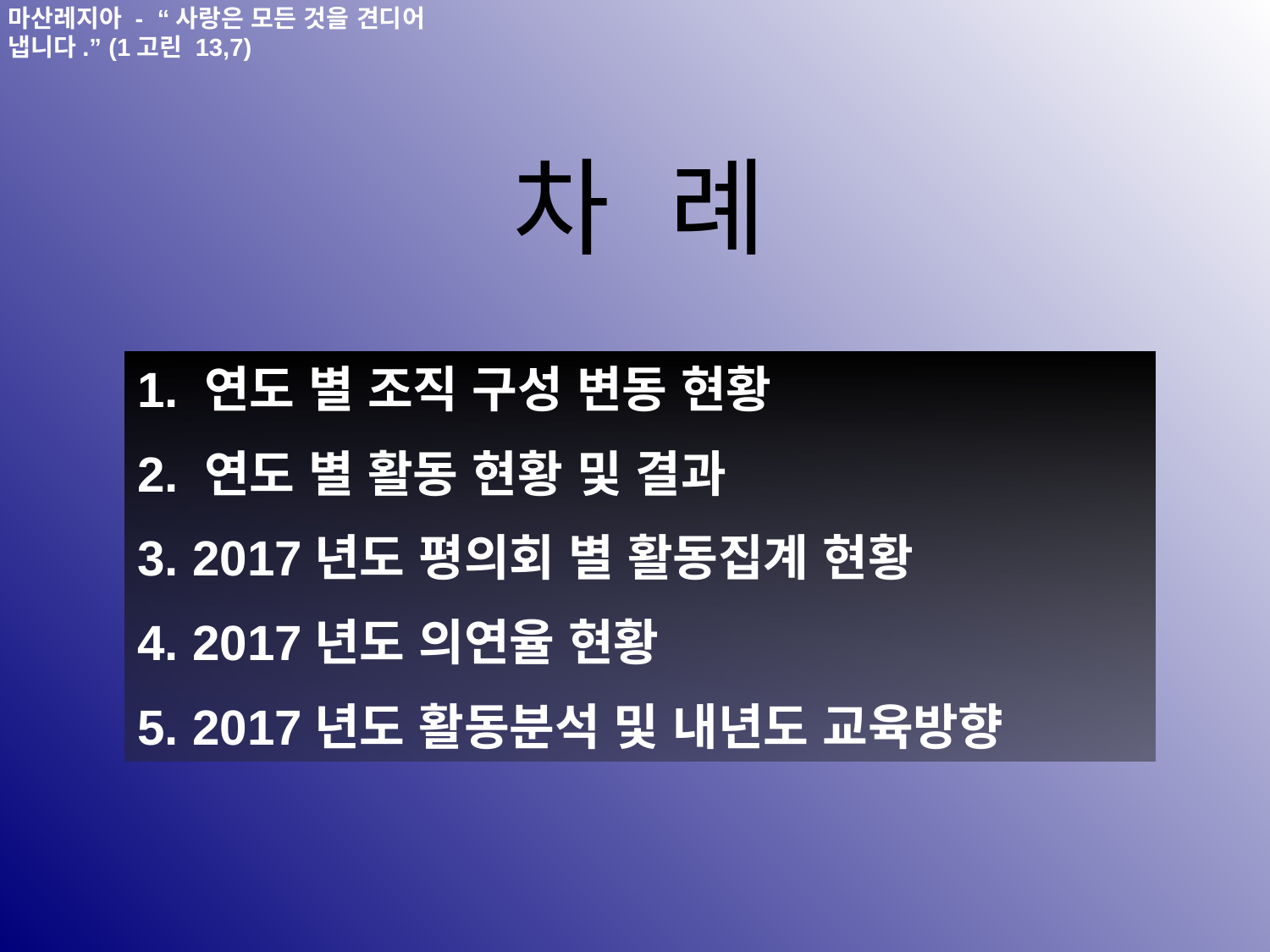

마산레지아 -  “사랑은 모든 것을 견디어 냅니다.” (1고린 13,7)
차  례
1. 연도 별 조직 구성 변동 현황

2. 연도 별 활동 현황 및 결과

3. 2017년도 평의회 별 활동집계 현황

4. 2017년도 의연율 현황

5. 2017년도 활동분석 및 내년도 교육방향